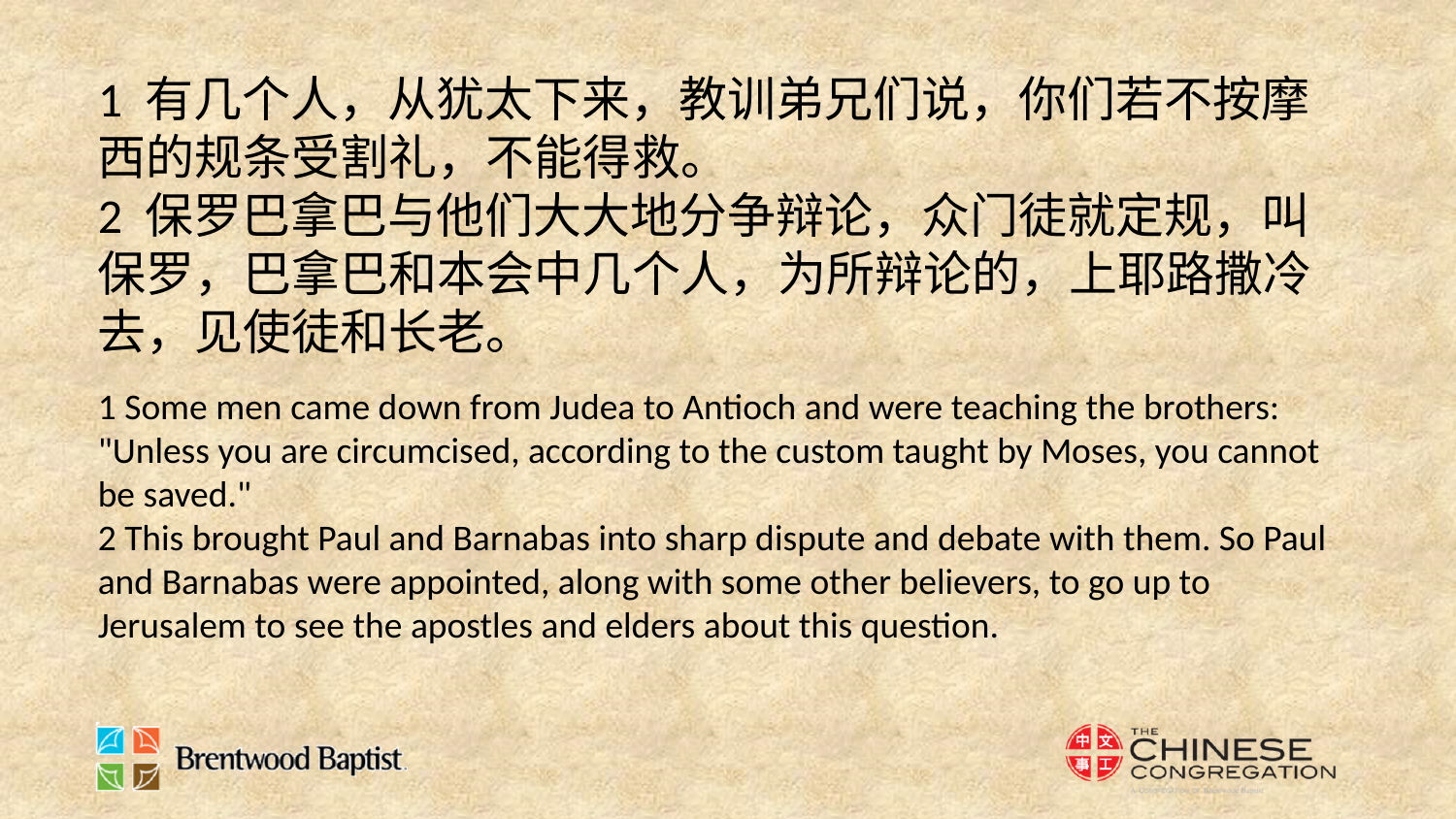

1 有几个人，从犹太下来，教训弟兄们说，你们若不按摩西的规条受割礼，不能得救。
2 保罗巴拿巴与他们大大地分争辩论，众门徒就定规，叫保罗，巴拿巴和本会中几个人，为所辩论的，上耶路撒冷去，见使徒和长老。

1 Some men came down from Judea to Antioch and were teaching the brothers: "Unless you are circumcised, according to the custom taught by Moses, you cannot be saved."
2 This brought Paul and Barnabas into sharp dispute and debate with them. So Paul and Barnabas were appointed, along with some other believers, to go up to Jerusalem to see the apostles and elders about this question.